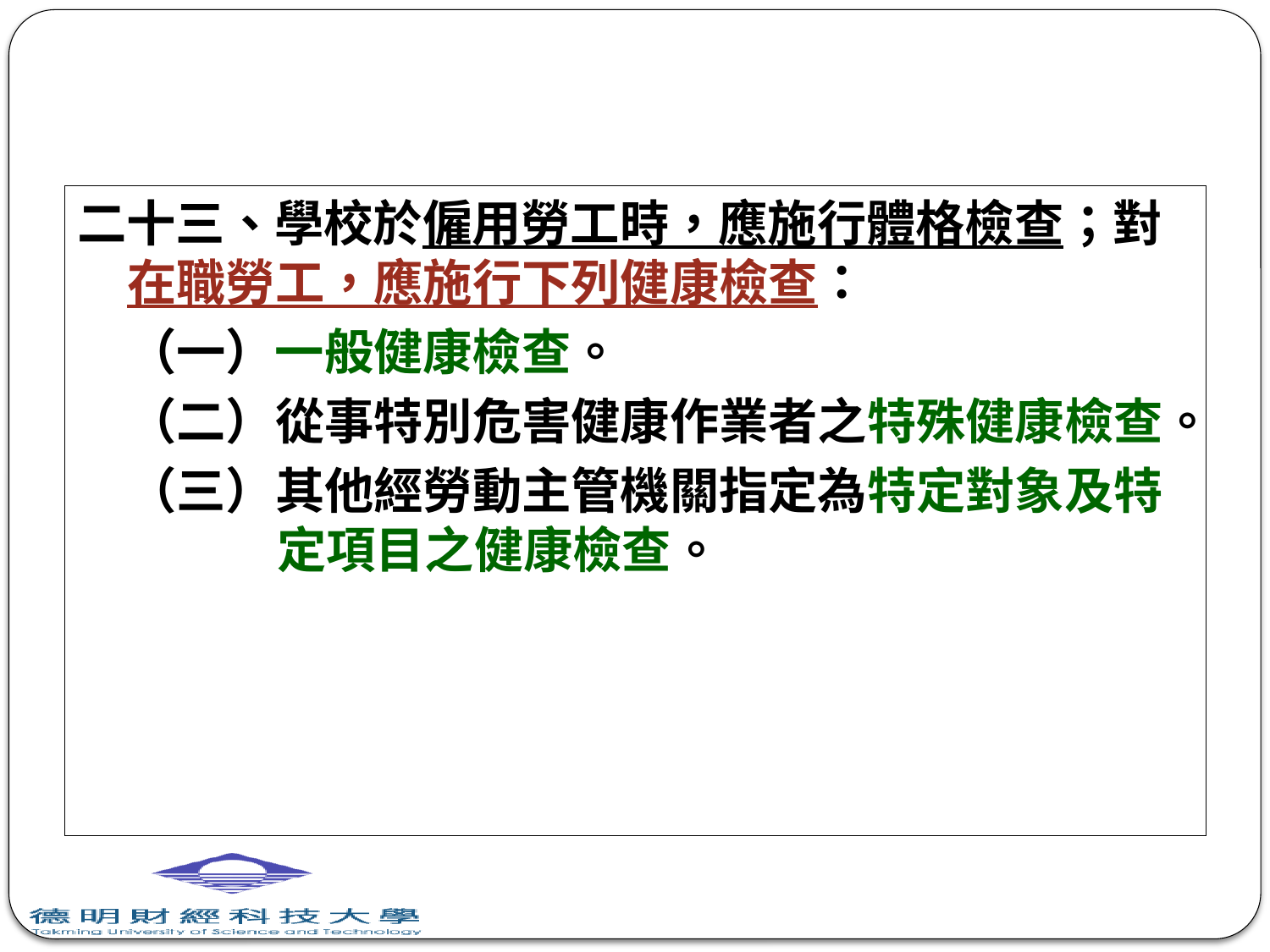

二十三、學校於僱用勞工時，應施行體格檢查；對在職勞工，應施行下列健康檢查：
（一）一般健康檢查。
（二）從事特別危害健康作業者之特殊健康檢查。
（三）其他經勞動主管機關指定為特定對象及特定項目之健康檢查。